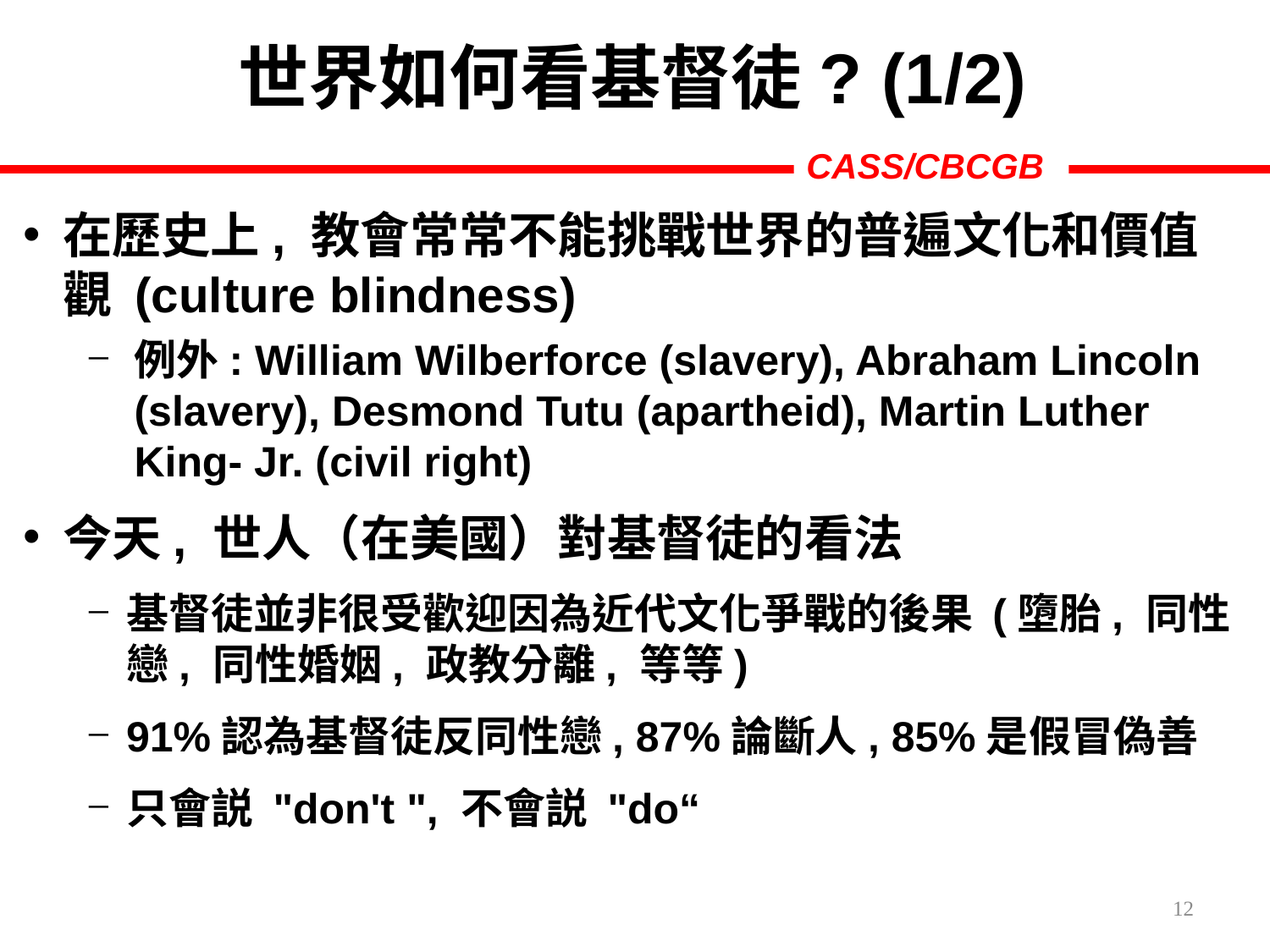

世界如何看基督徒? (1/2)

在歷史上, 教會常常不能挑戰世界的普遍文化和價值觀 (culture blindness)
例外: William Wilberforce (slavery), Abraham Lincoln (slavery), Desmond Tutu (apartheid), Martin Luther King- Jr. (civil right)
今天, 世人（在美國）對基督徒的看法
基督徒並非很受歡迎因為近代文化爭戰的後果 (墮胎, 同性戀, 同性婚姻, 政教分離, 等等)
91%認為基督徒反同性戀, 87%論斷人, 85%是假冒偽善
只會説 "don't ", 不會説 "do“

12